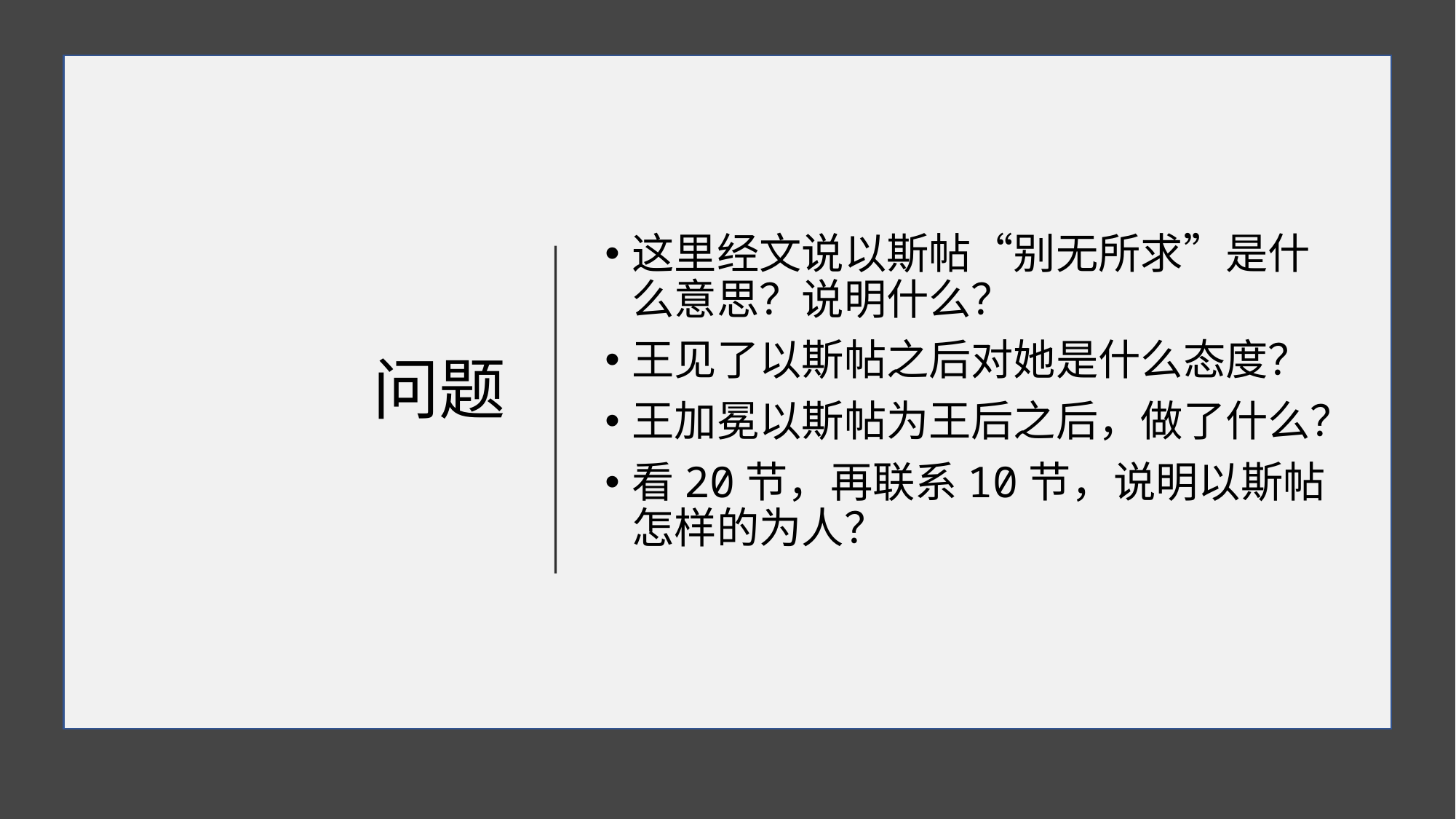

# 问题
这里经文说以斯帖“别无所求”是什么意思？说明什么？
王见了以斯帖之后对她是什么态度？
王加冕以斯帖为王后之后，做了什么？
看20节，再联系10节，说明以斯帖怎样的为人？